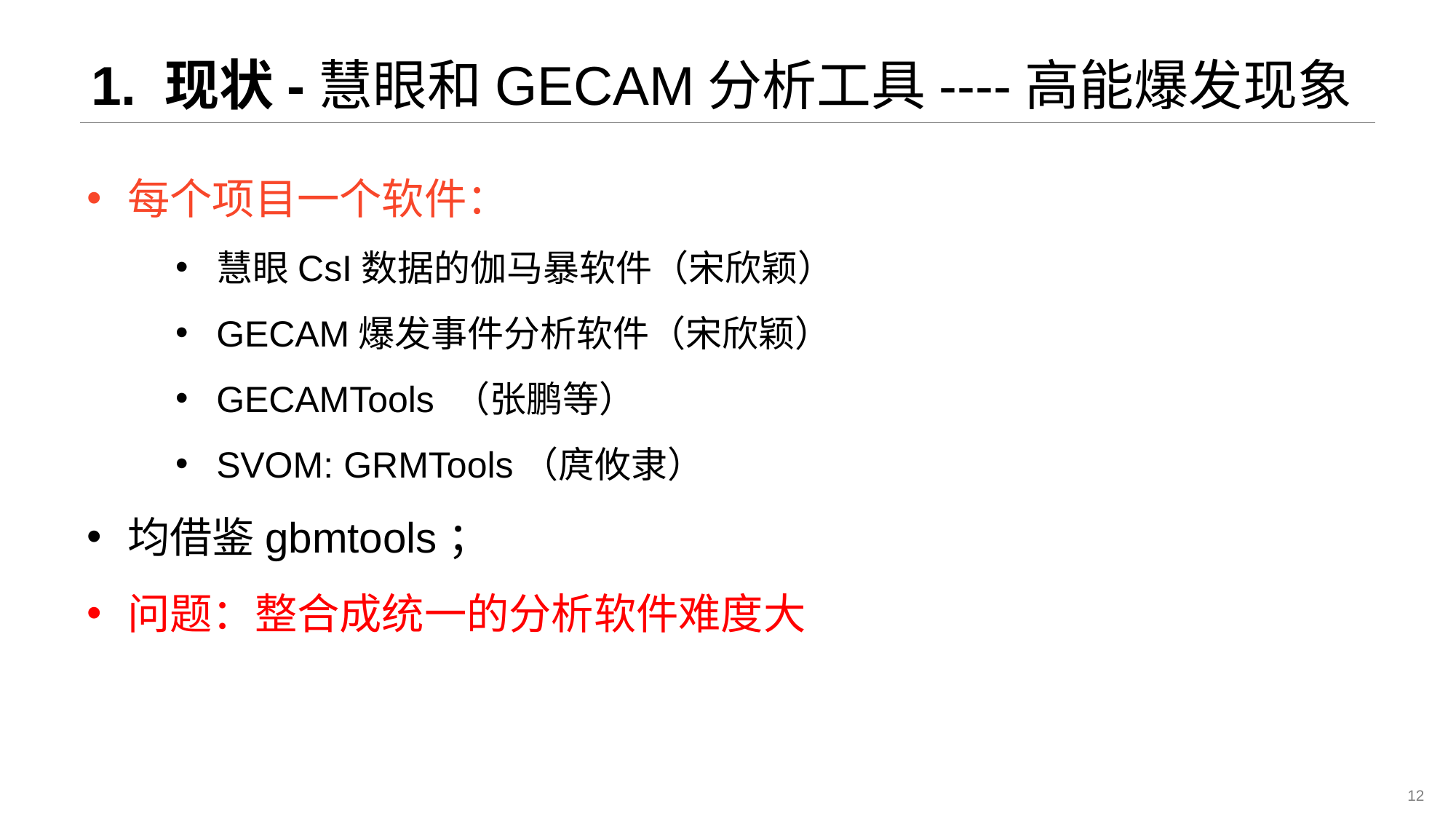

# 1. 现状-慧眼和GECAM分析工具----高能爆发现象
每个项目一个软件：
慧眼CsI数据的伽马暴软件（宋欣颖）
GECAM爆发事件分析软件（宋欣颖）
GECAMTools （张鹏等）
SVOM: GRMTools（庹攸隶）
均借鉴gbmtools；
问题：整合成统一的分析软件难度大

12